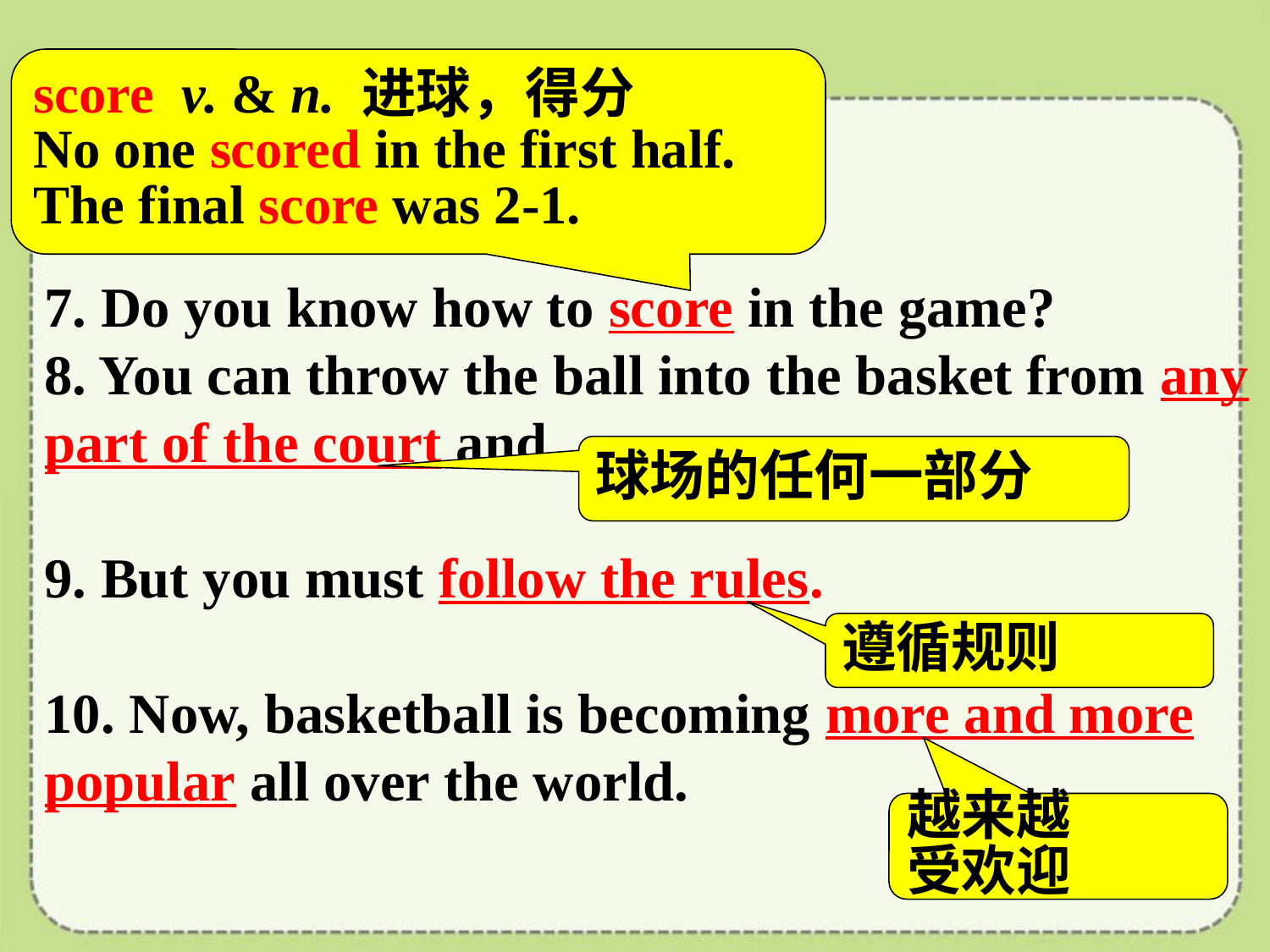

score  v. & n. 进球，得分
No one scored in the first half.
The final score was 2-1.
7. Do you know how to score in the game?
8. You can throw the ball into the basket from any part of the court and ….

9. But you must follow the rules.

10. Now, basketball is becoming more and more popular all over the world.
球场的任何一部分
遵循规则
越来越
受欢迎